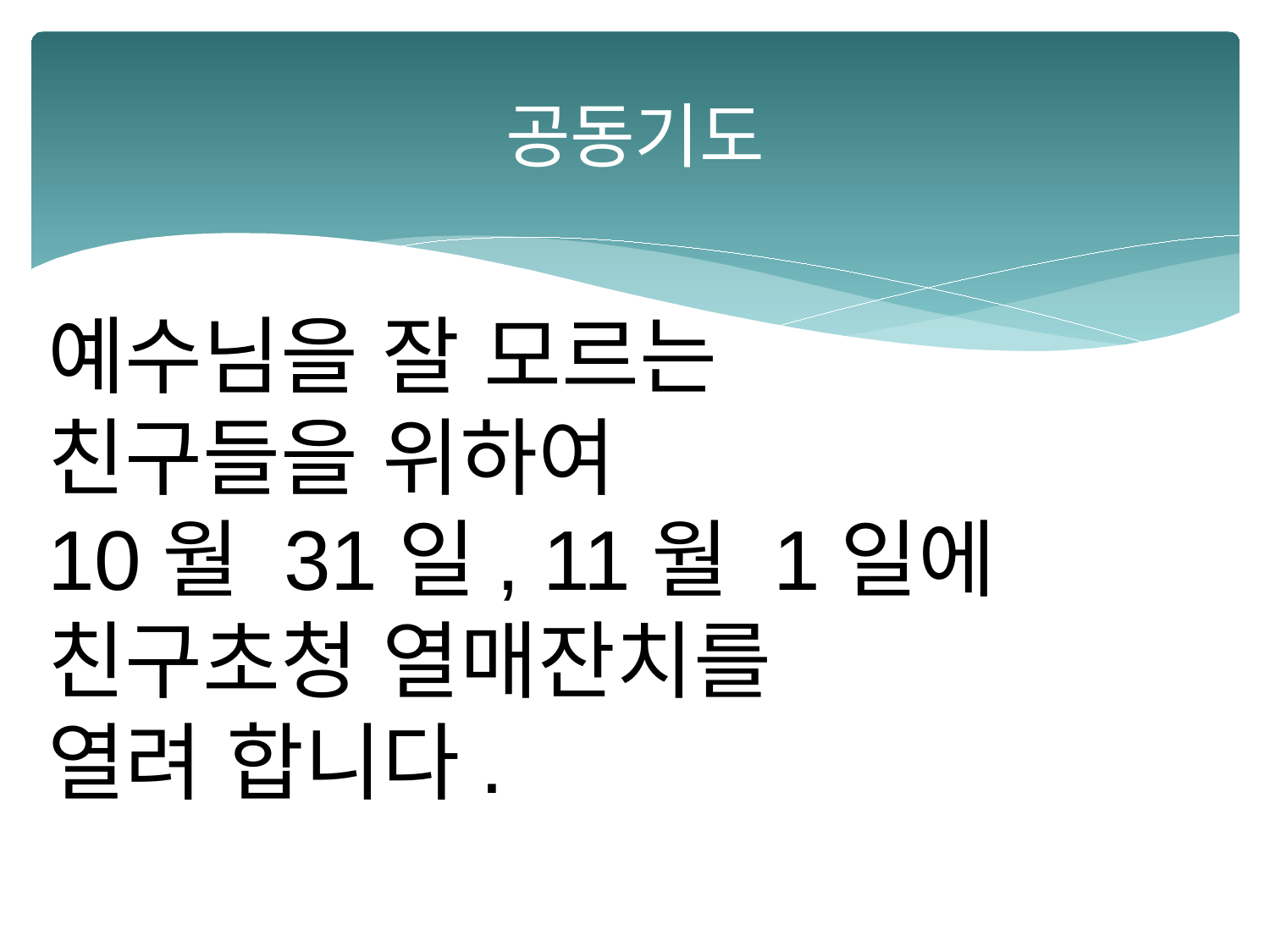

# 공동기도

예수님을 잘 모르는
친구들을 위하여
10월 31일, 11월 1일에
친구초청 열매잔치를
열려 합니다.